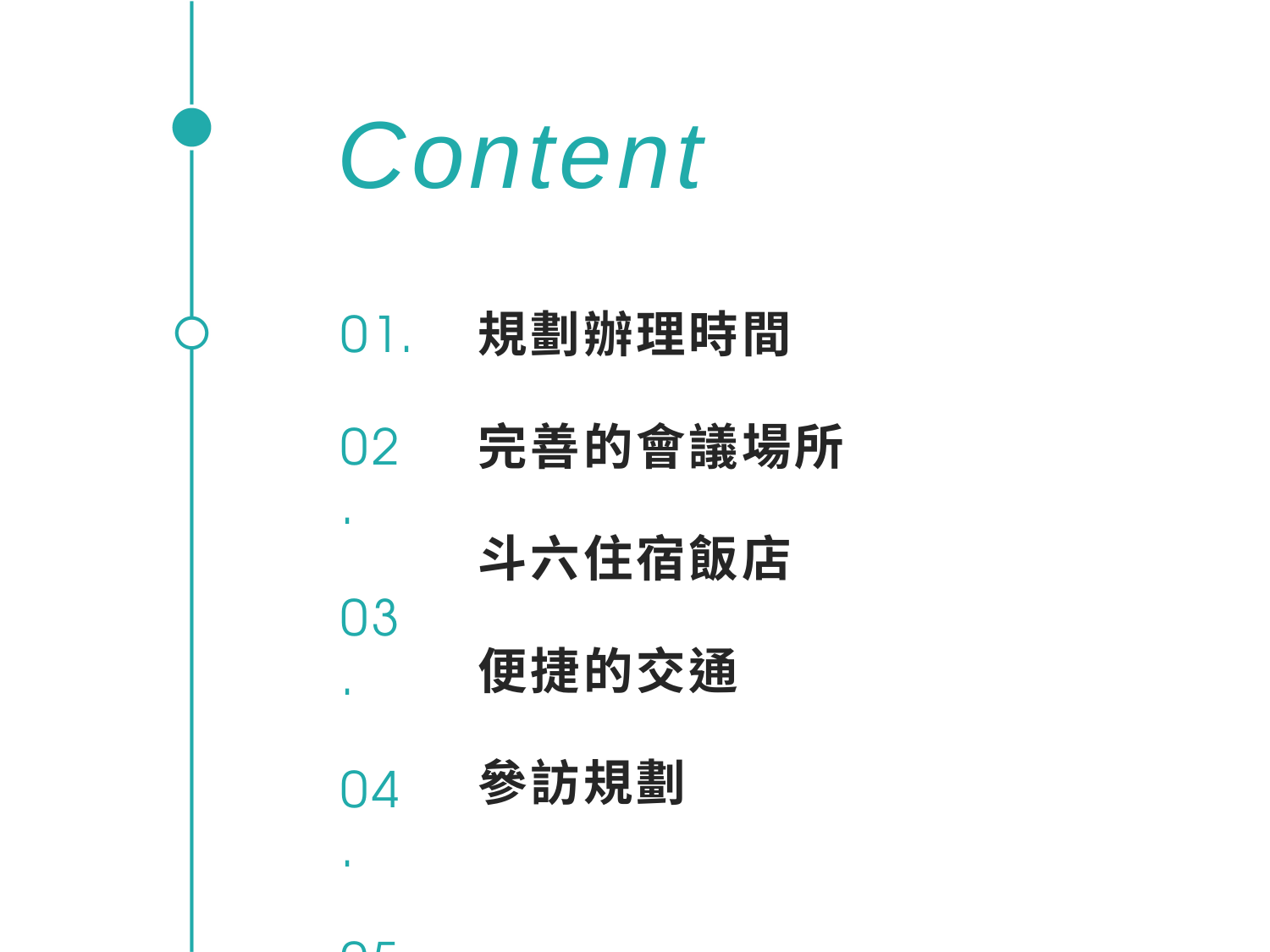

Content
01.
02.
03.
04.
05.
規劃辦理時間
完善的會議場所
斗六住宿飯店
便捷的交通
參訪規劃